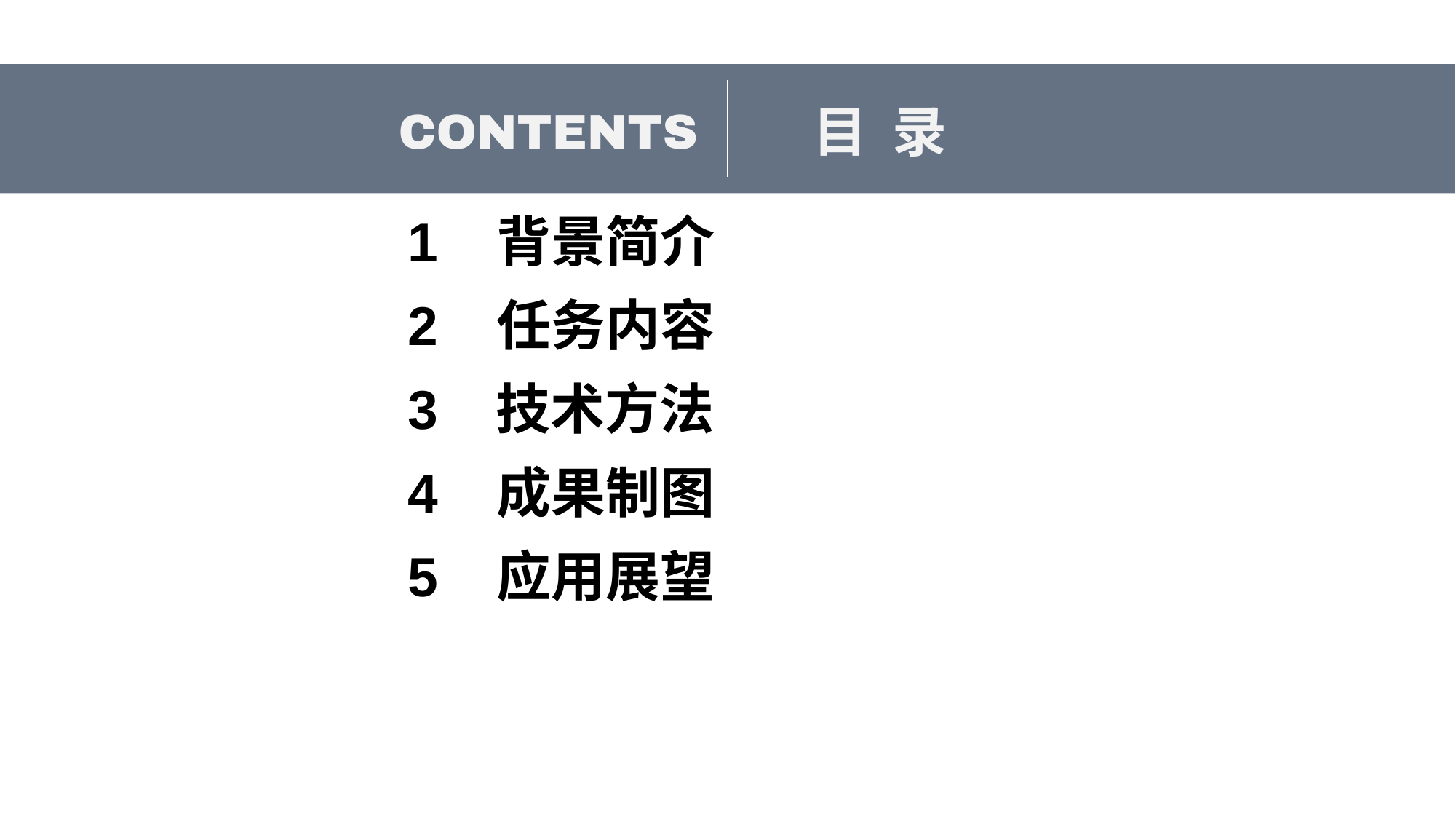

目  录
CONTENTS
1   背景简介
2   任务内容
技术方法
4   成果制图
5   应用展望